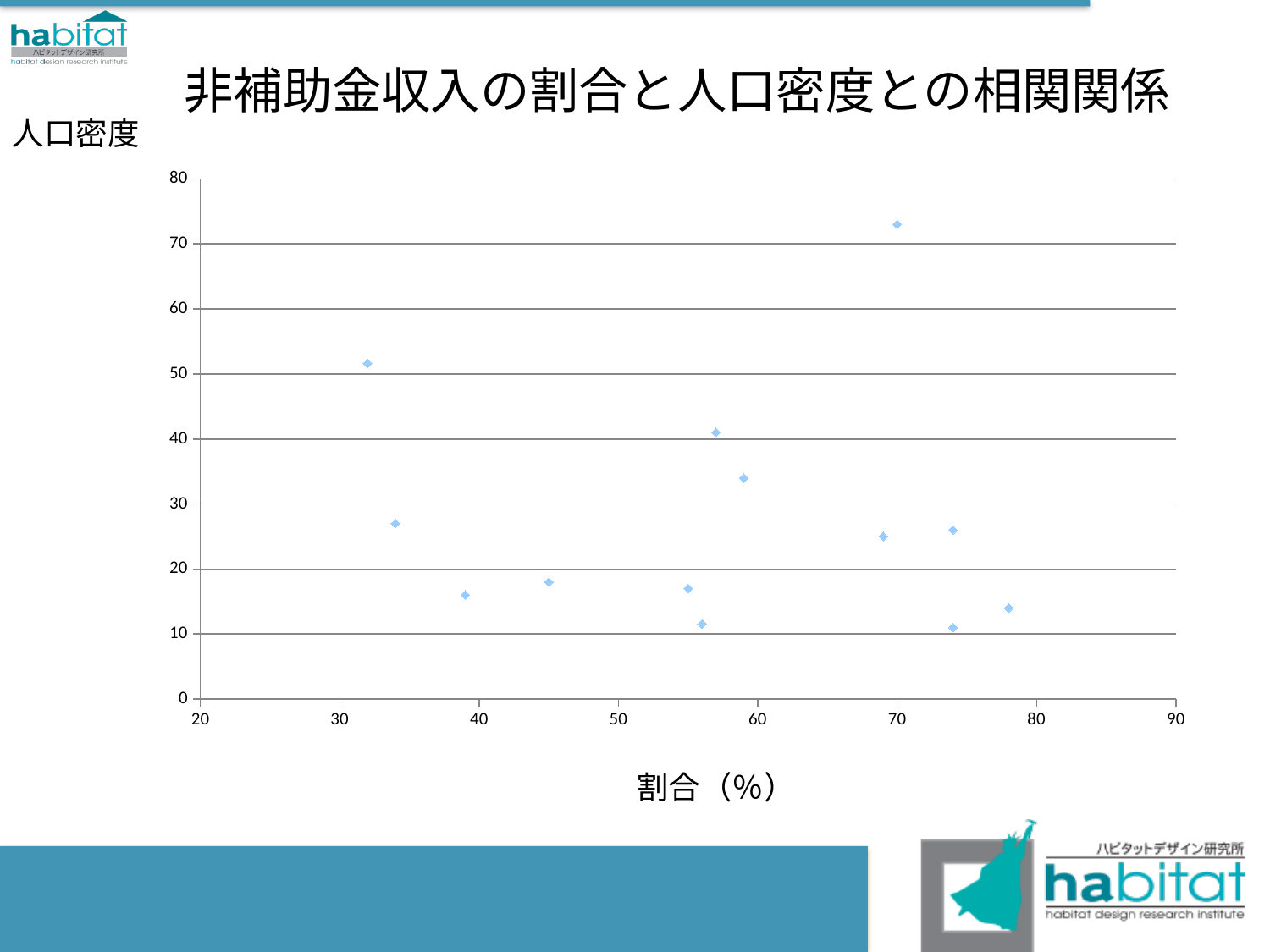

# 非補助金収入の割合と人口密度との相関関係
人口密度

### Chart

| Category |  |
|---|---|
割合（％）